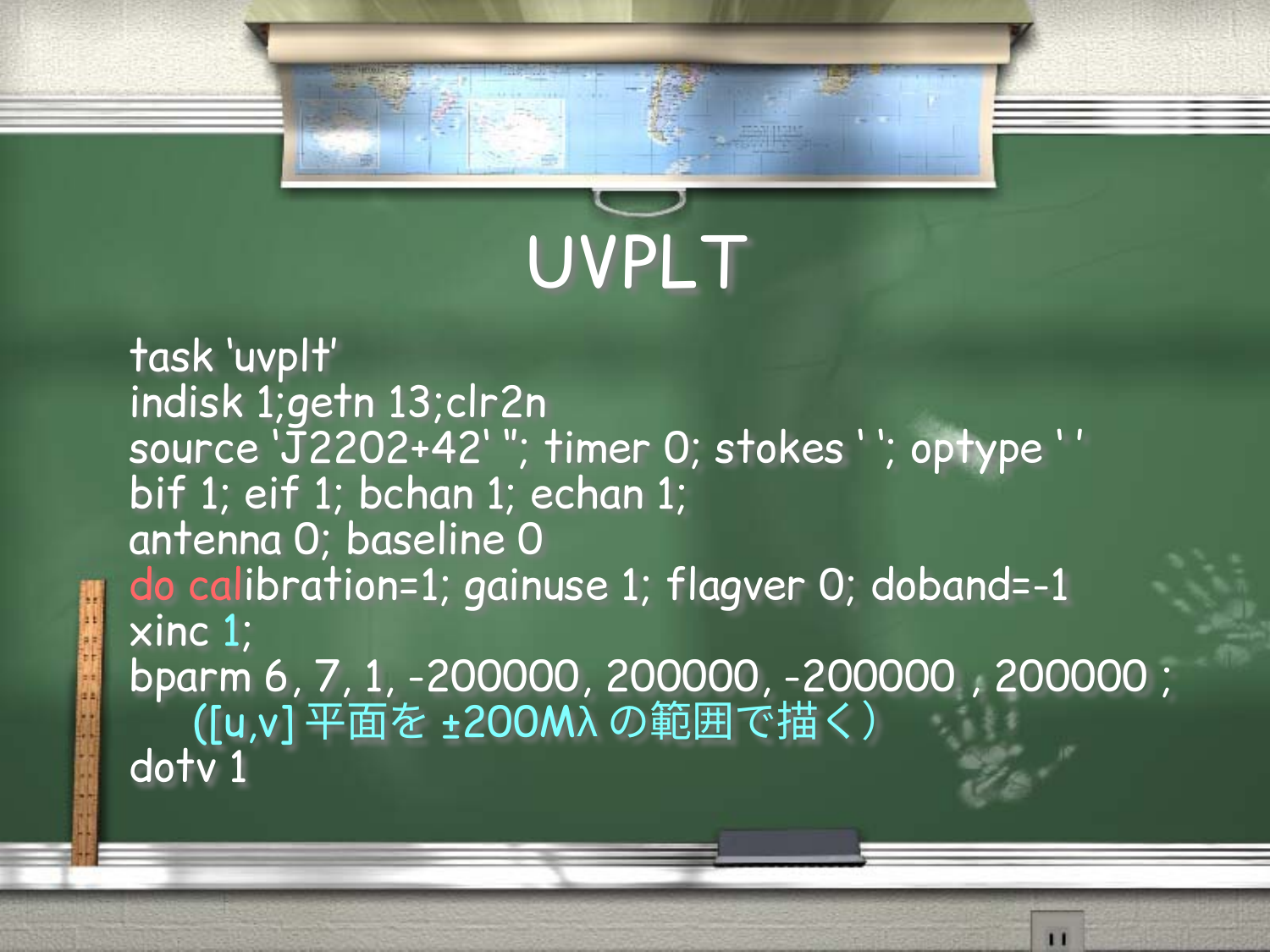

# UVPLT
task ‘uvplt’
indisk 1;getn 13;clr2n
source ‘J2202+42‘ ‘’; timer 0; stokes ‘ ‘; optype ‘ ’
bif 1; eif 1; bchan 1; echan 1;
antenna 0; baseline 0
do calibration=1; gainuse 1; flagver 0; doband=-1
xinc 1;
bparm 6, 7, 1, -200000, 200000, -200000 , 200000 ;
     ([u,v]平面を±200Mλの範囲で描く）
dotv 1